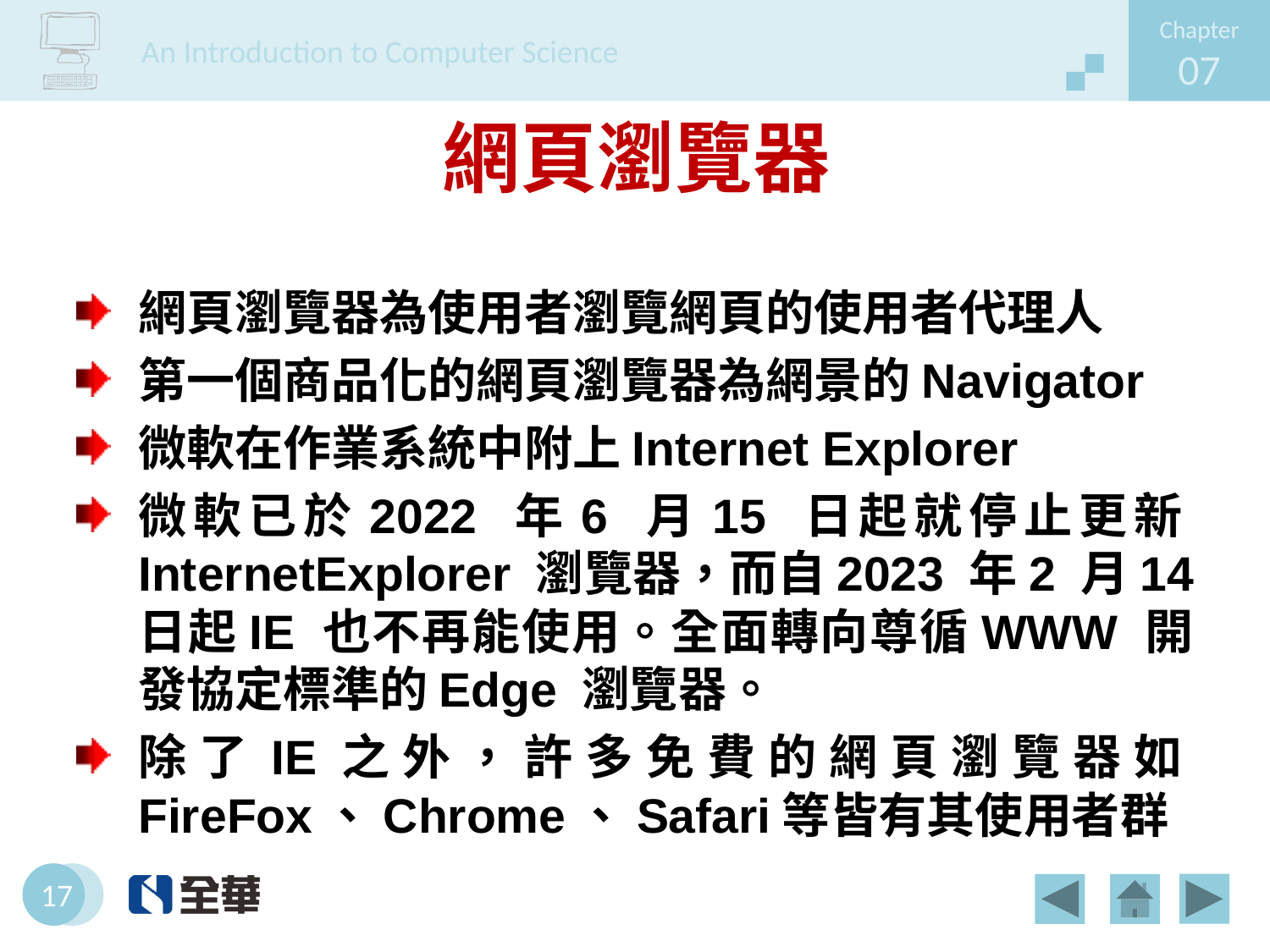

# 網頁瀏覽器
網頁瀏覽器為使用者瀏覽網頁的使用者代理人
第一個商品化的網頁瀏覽器為網景的Navigator
微軟在作業系統中附上Internet Explorer
微軟已於2022 年6 月15 日起就停止更新InternetExplorer 瀏覽器，而自2023 年2 月14 日起IE 也不再能使用。全面轉向尊循WWW 開發協定標準的Edge 瀏覽器。
除了IE之外，許多免費的網頁瀏覽器如FireFox、Chrome、Safari等皆有其使用者群